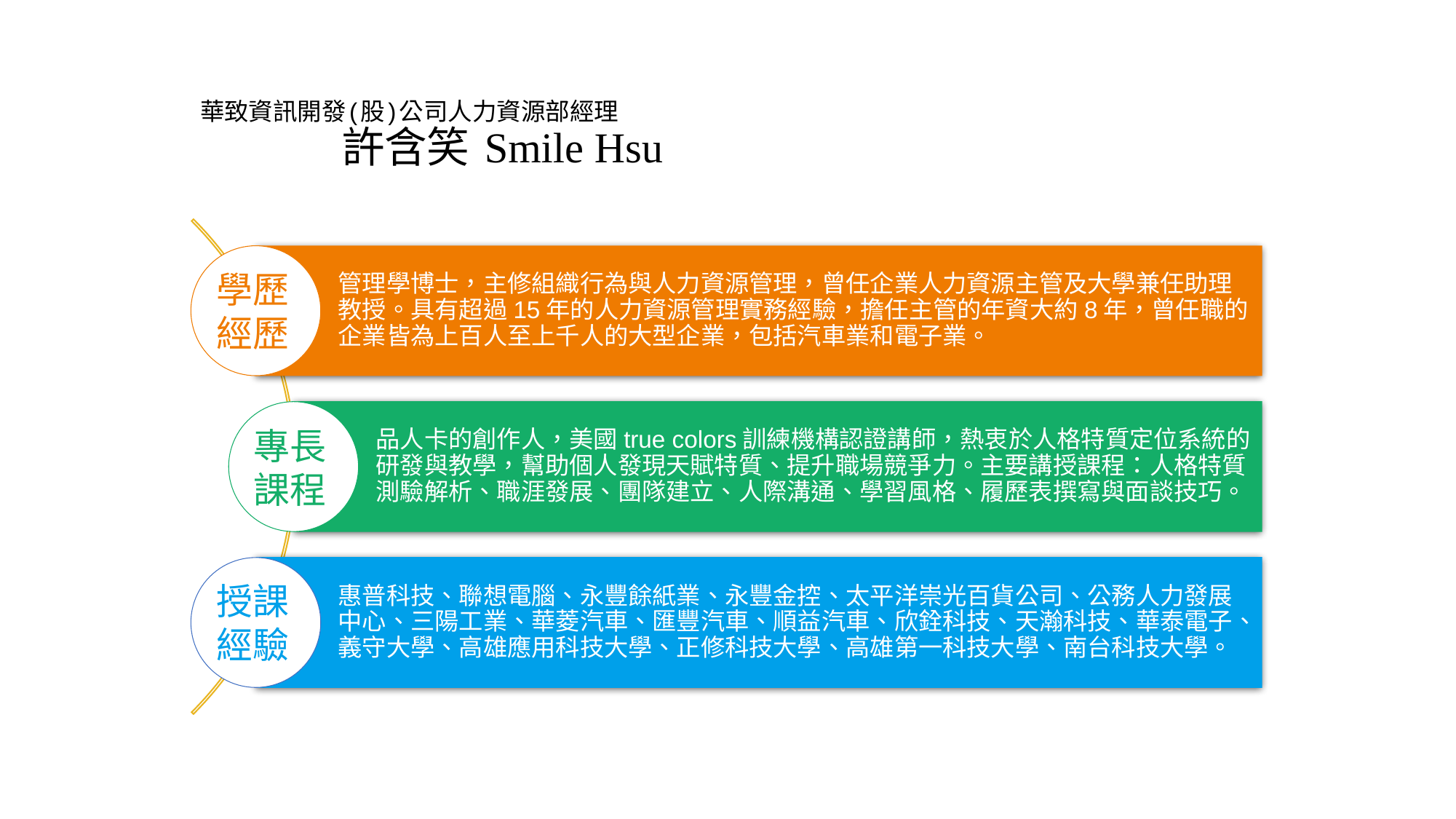

# 華致資訊開發(股)公司人力資源部經理 許含笑 Smile Hsu
管理學博士，主修組織行為與人力資源管理，曾任企業人力資源主管及大學兼任助理教授。具有超過15年的人力資源管理實務經驗，擔任主管的年資大約8年，曾任職的企業皆為上百人至上千人的大型企業，包括汽車業和電子業。
品人卡的創作人，美國true colors訓練機構認證講師，熱衷於人格特質定位系統的研發與教學，幫助個人發現天賦特質、提升職場競爭力。主要講授課程：人格特質測驗解析、職涯發展、團隊建立、人際溝通、學習風格、履歷表撰寫與面談技巧。
惠普科技、聯想電腦、永豐餘紙業、永豐金控、太平洋崇光百貨公司、公務人力發展中心、三陽工業、華菱汽車、匯豐汽車、順益汽車、欣銓科技、天瀚科技、華泰電子、義守大學、高雄應用科技大學、正修科技大學、高雄第一科技大學、南台科技大學。
學歷經歷
專長課程
授課經驗